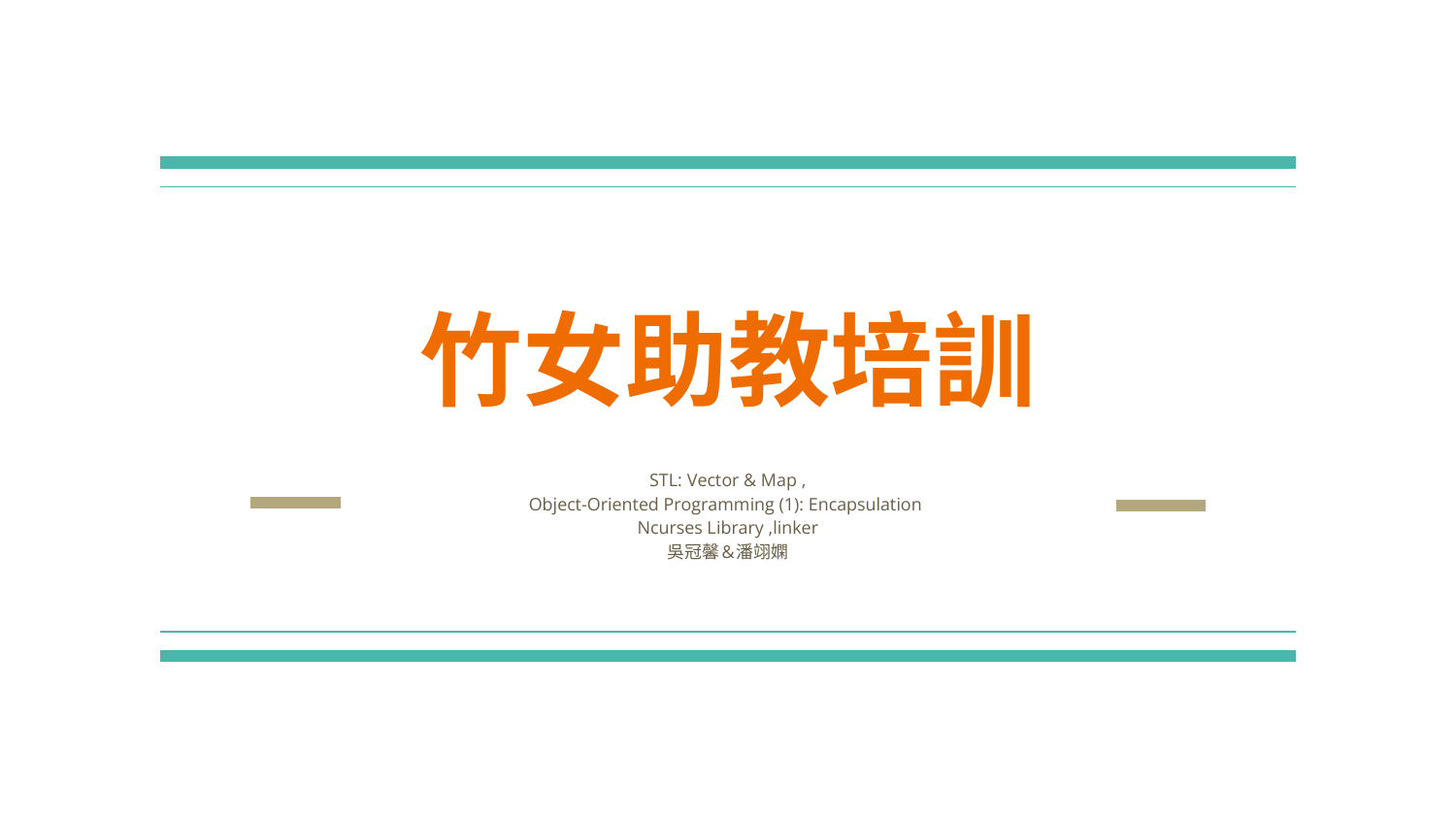

# 竹女助教培訓
STL: Vector & Map ,
Object-Oriented Programming (1): Encapsulation
Ncurses Library ,linker
吳冠馨&潘翊嫻